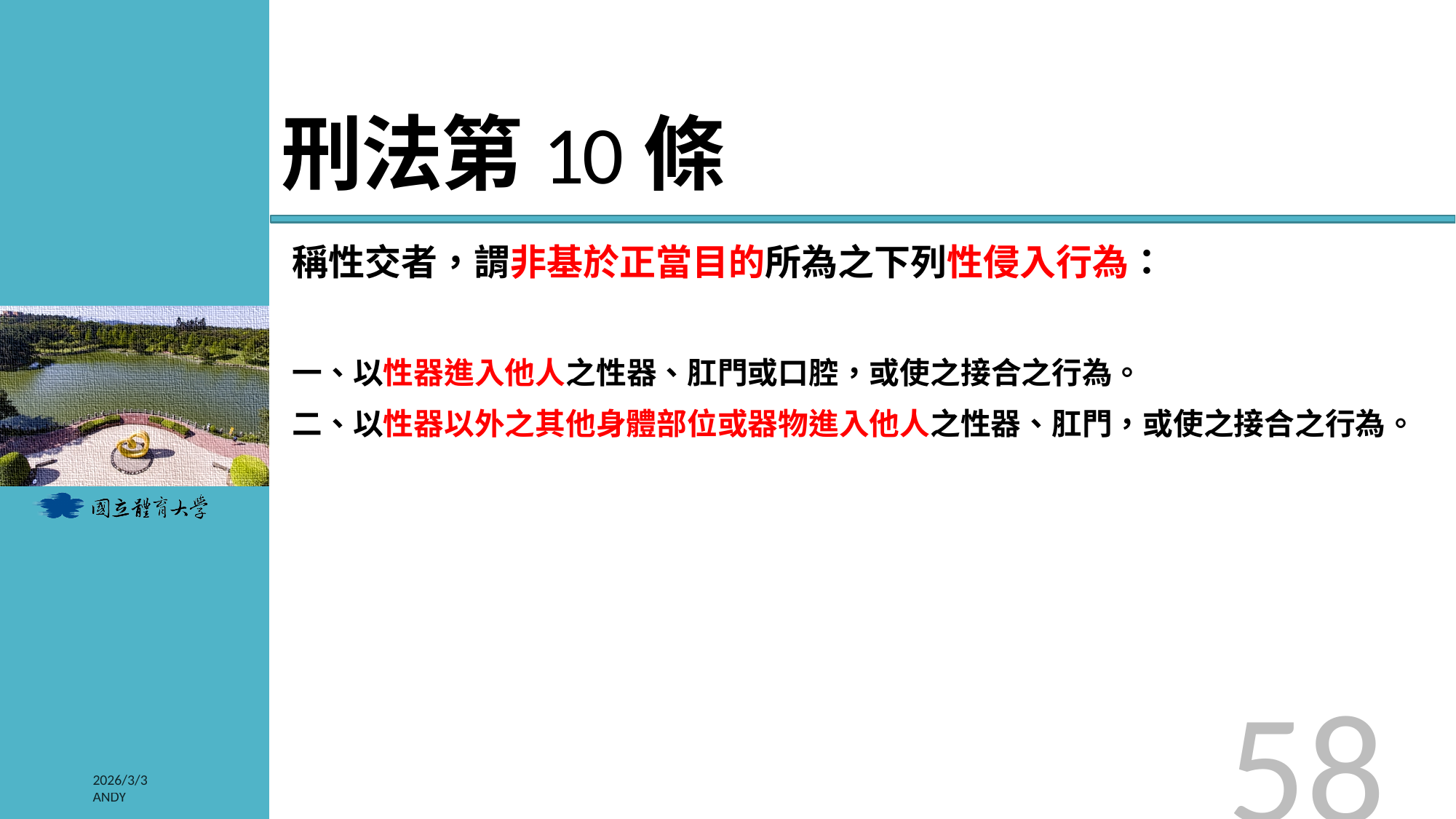

# 刑法第10條
稱性交者，謂非基於正當目的所為之下列性侵入行為：

一、以性器進入他人之性器、肛門或口腔，或使之接合之行為。
二、以性器以外之其他身體部位或器物進入他人之性器、肛門，或使之接合之行為。
58
2026/3/3
Andy